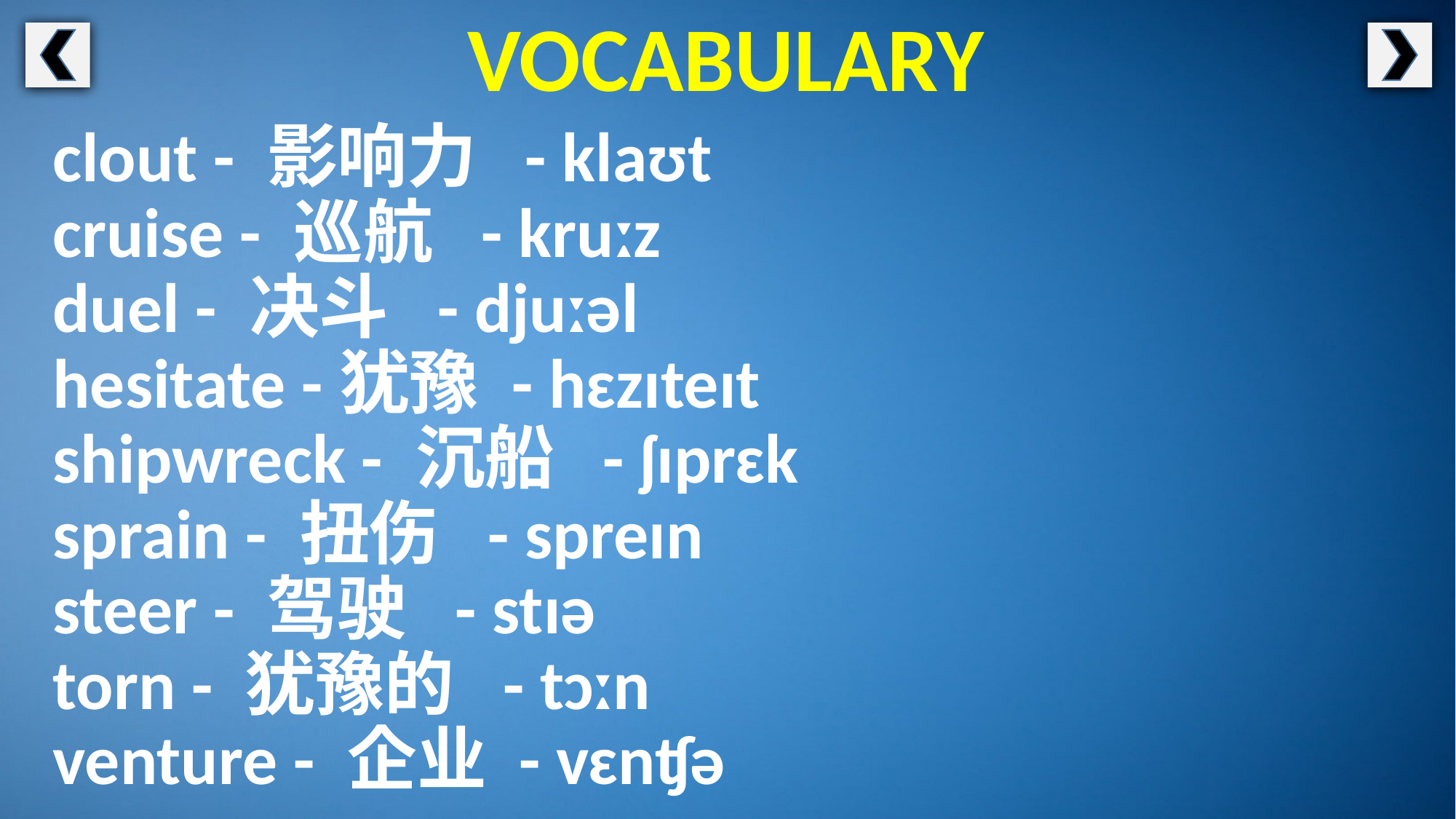

VOCABULARY
clout - 影响力  - klaʊt
cruise - 巡航  - kruːz
duel - 决斗  - djuːəl
hesitate -犹豫 - hɛzɪteɪt
shipwreck - 沉船  - ʃɪprɛk
sprain - 扭伤  - spreɪn
steer - 驾驶  - stɪə
torn - 犹豫的  - tɔːn
venture - 企业 - vɛnʧə